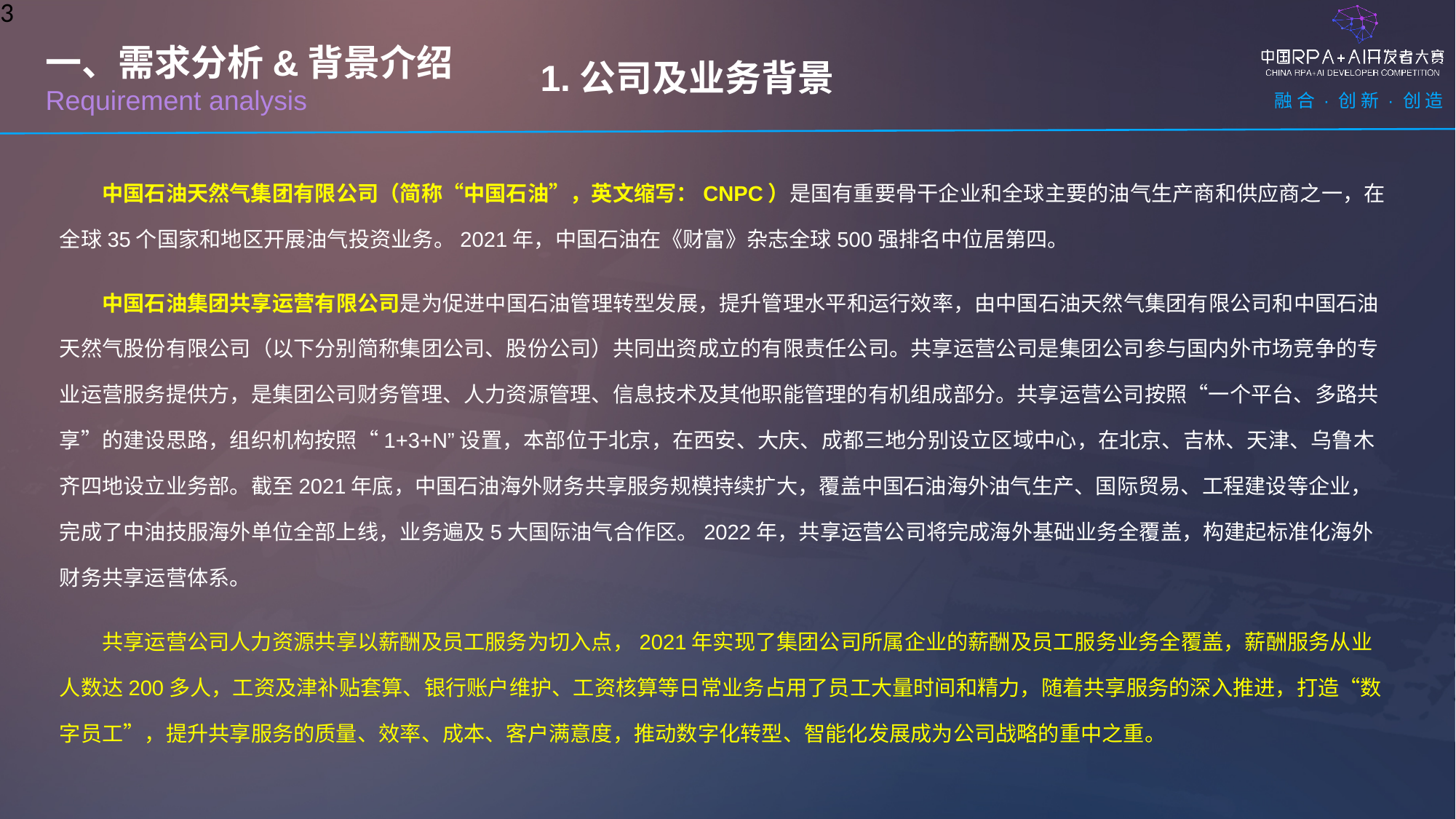

3
1.公司及业务背景
一、需求分析&背景介绍
Requirement analysis
中国石油天然气集团有限公司（简称“中国石油”，英文缩写：CNPC）是国有重要骨干企业和全球主要的油气生产商和供应商之一，在全球35个国家和地区开展油气投资业务。2021年，中国石油在《财富》杂志全球500强排名中位居第四。
中国石油集团共享运营有限公司是为促进中国石油管理转型发展，提升管理水平和运行效率，由中国石油天然气集团有限公司和中国石油天然气股份有限公司（以下分别简称集团公司、股份公司）共同出资成立的有限责任公司。共享运营公司是集团公司参与国内外市场竞争的专业运营服务提供方，是集团公司财务管理、人力资源管理、信息技术及其他职能管理的有机组成部分。共享运营公司按照“一个平台、多路共享”的建设思路，组织机构按照“1+3+N”设置，本部位于北京，在西安、大庆、成都三地分别设立区域中心，在北京、吉林、天津、乌鲁木齐四地设立业务部。截至2021年底，中国石油海外财务共享服务规模持续扩大，覆盖中国石油海外油气生产、国际贸易、工程建设等企业，完成了中油技服海外单位全部上线，业务遍及5大国际油气合作区。2022年，共享运营公司将完成海外基础业务全覆盖，构建起标准化海外财务共享运营体系。
共享运营公司人力资源共享以薪酬及员工服务为切入点，2021年实现了集团公司所属企业的薪酬及员工服务业务全覆盖，薪酬服务从业人数达200多人，工资及津补贴套算、银行账户维护、工资核算等日常业务占用了员工大量时间和精力，随着共享服务的深入推进，打造“数字员工”，提升共享服务的质量、效率、成本、客户满意度，推动数字化转型、智能化发展成为公司战略的重中之重。